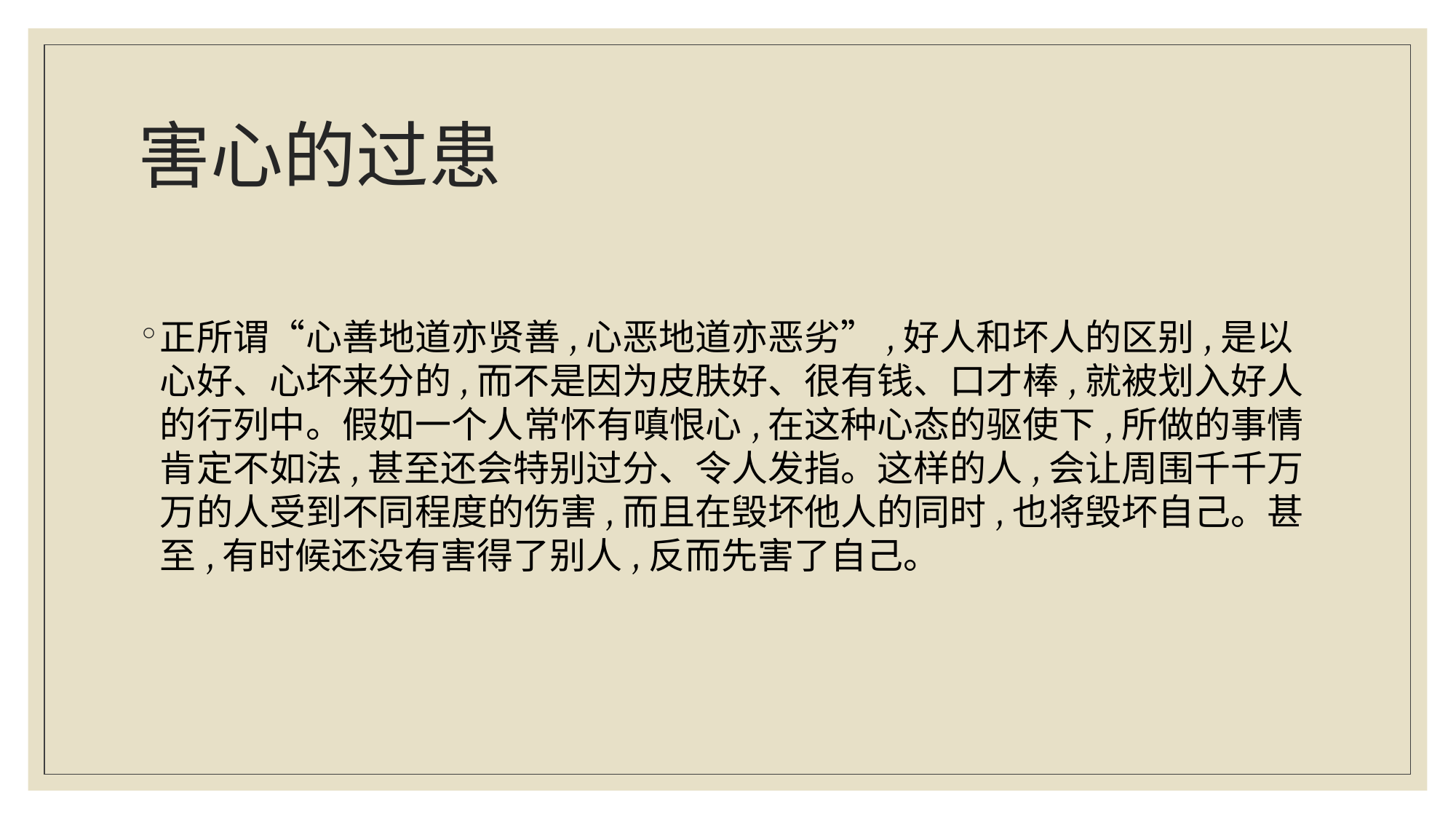

# 害心的过患

正所谓“心善地道亦贤善,心恶地道亦恶劣”,好人和坏人的区别,是以心好、心坏来分的,而不是因为皮肤好、很有钱、口才棒,就被划入好人的行列中。假如一个人常怀有嗔恨心,在这种心态的驱使下,所做的事情肯定不如法,甚至还会特别过分、令人发指。这样的人,会让周围千千万万的人受到不同程度的伤害,而且在毁坏他人的同时,也将毁坏自己。甚至,有时候还没有害得了别人,反而先害了自己。